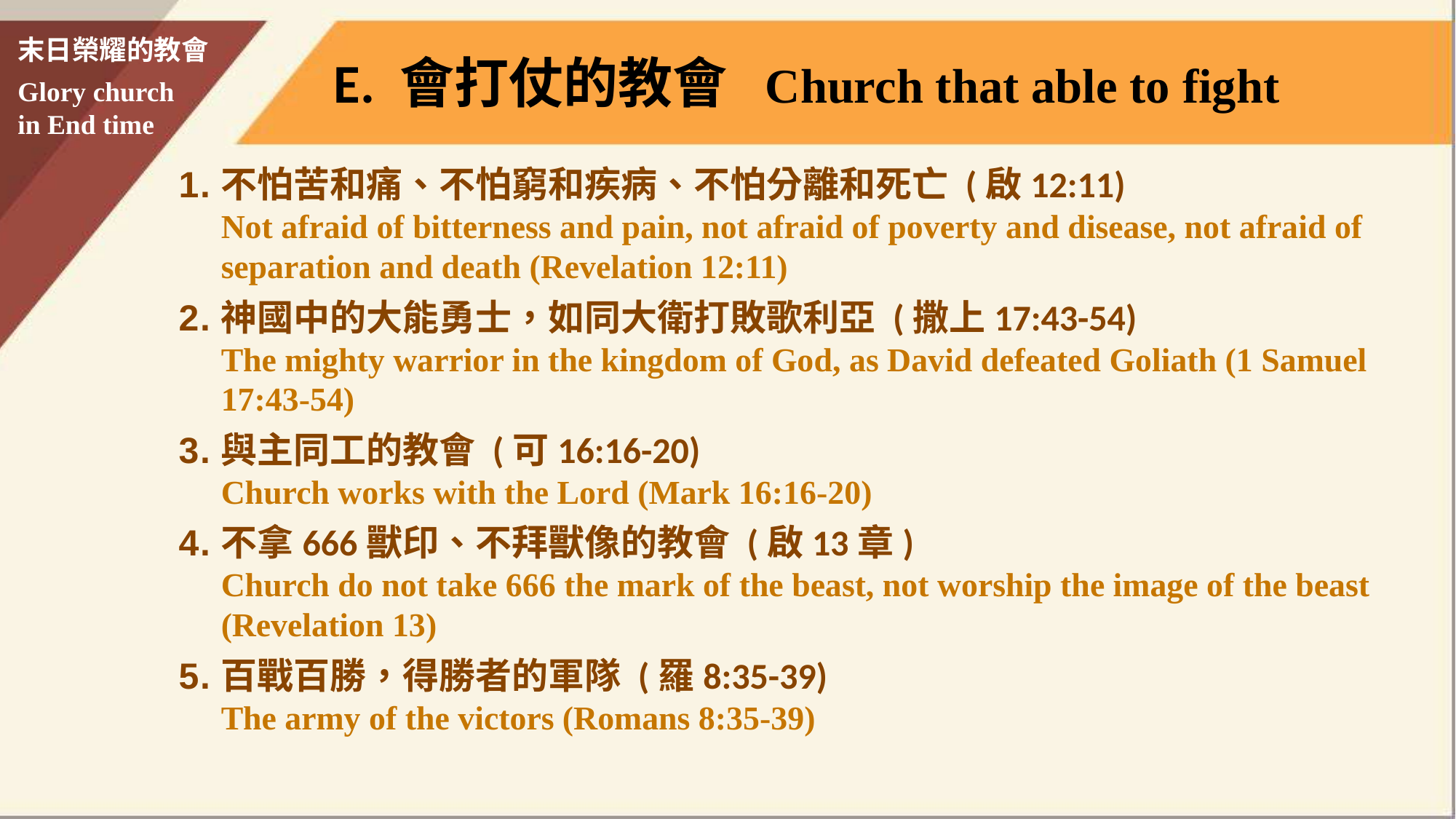

E. 會打仗的教會  Church that able to fight
不怕苦和痛、不怕窮和疾病、不怕分離和死亡 (啟12:11)
Not afraid of bitterness and pain, not afraid of poverty and disease, not afraid of separation and death (Revelation 12:11)
神國中的大能勇士，如同大衛打敗歌利亞 (撒上17:43-54)
The mighty warrior in the kingdom of God, as David defeated Goliath (1 Samuel 17:43-54)
與主同工的教會 (可16:16-20)
Church works with the Lord (Mark 16:16-20)
不拿666獸印、不拜獸像的教會 (啟13章)
Church do not take 666 the mark of the beast, not worship the image of the beast (Revelation 13)
百戰百勝，得勝者的軍隊 (羅8:35-39)
The army of the victors (Romans 8:35-39)